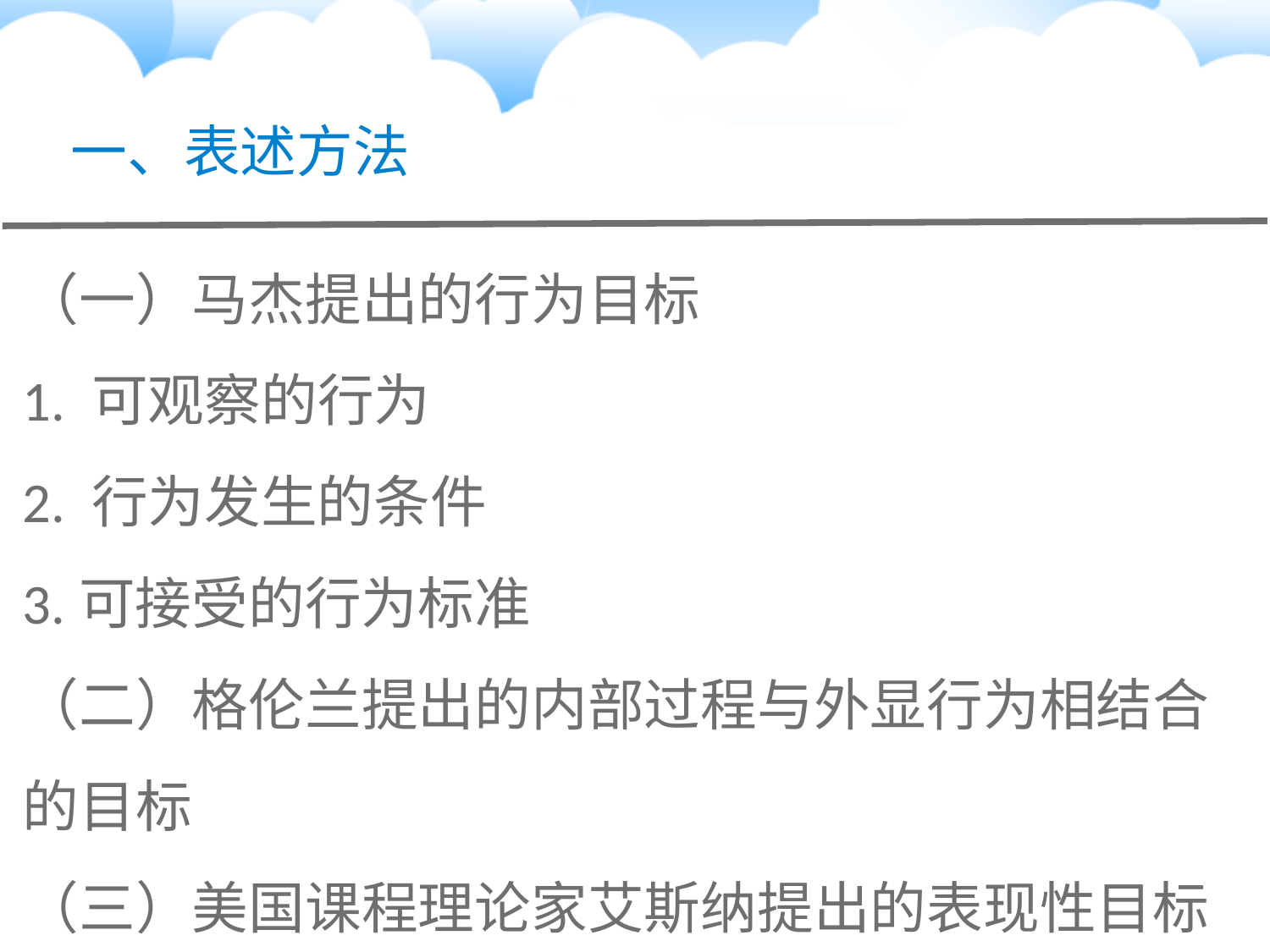

# 一、表述方法
（一）马杰提出的行为目标
1. 可观察的行为
2. 行为发生的条件
3.可接受的行为标准
（二）格伦兰提出的内部过程与外显行为相结合的目标
（三）美国课程理论家艾斯纳提出的表现性目标